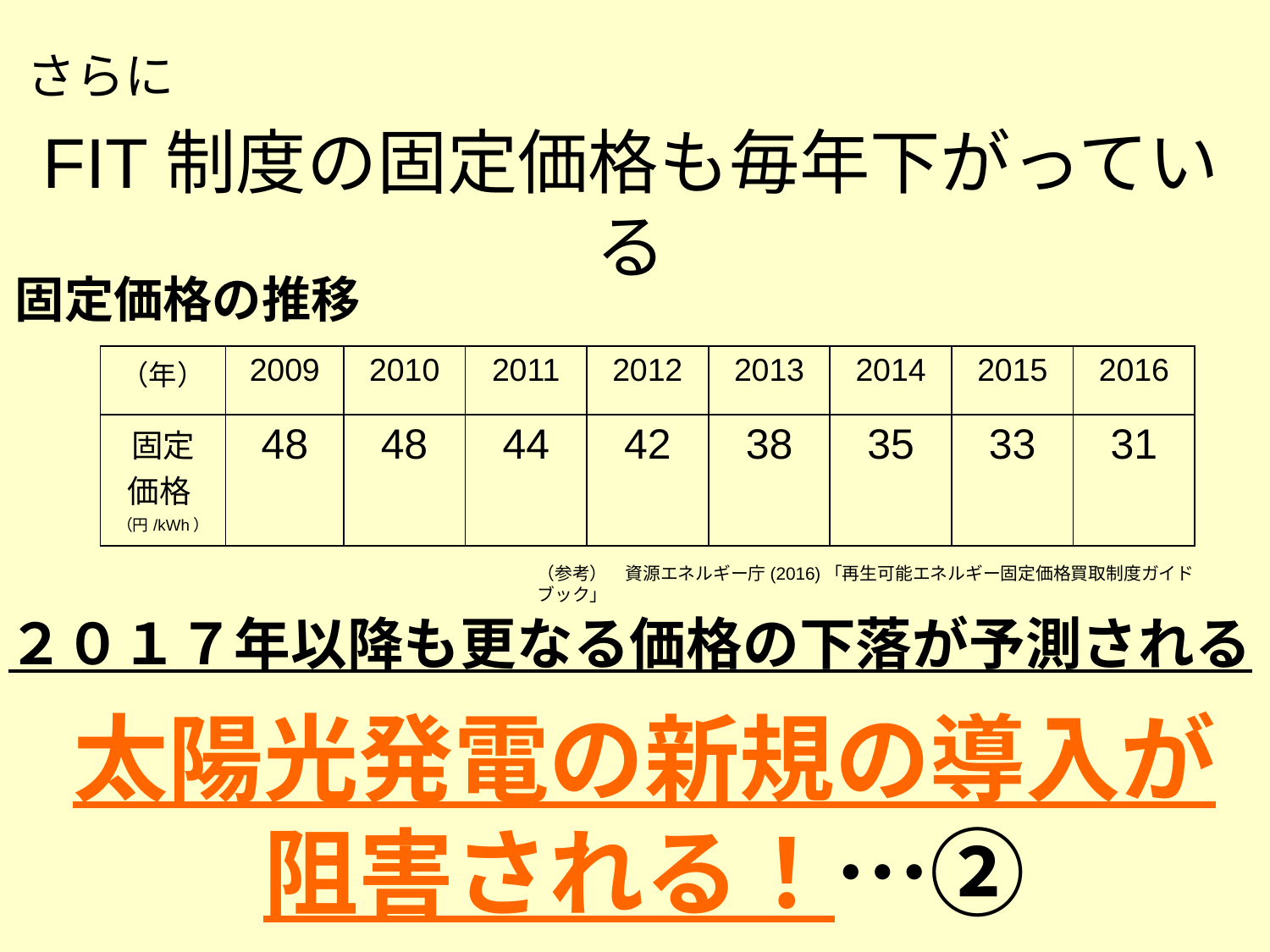

さらに
FIT制度の固定価格も毎年下がっている
固定価格の推移

| （年） | 2009 | 2010 | 2011 | 2012 | 2013 | 2014 | 2015 | 2016 |
| --- | --- | --- | --- | --- | --- | --- | --- | --- |
| 固定 価格  （円/kWh） | 48 | 48 | 44 | 42 | 38 | 35 | 33 | 31 |
（参考）　資源エネルギー庁(2016)「再生可能エネルギー固定価格買取制度ガイドブック」
２０１７年以降も更なる価格の下落が予測される
太陽光発電の新規の導入が
阻害される！…②